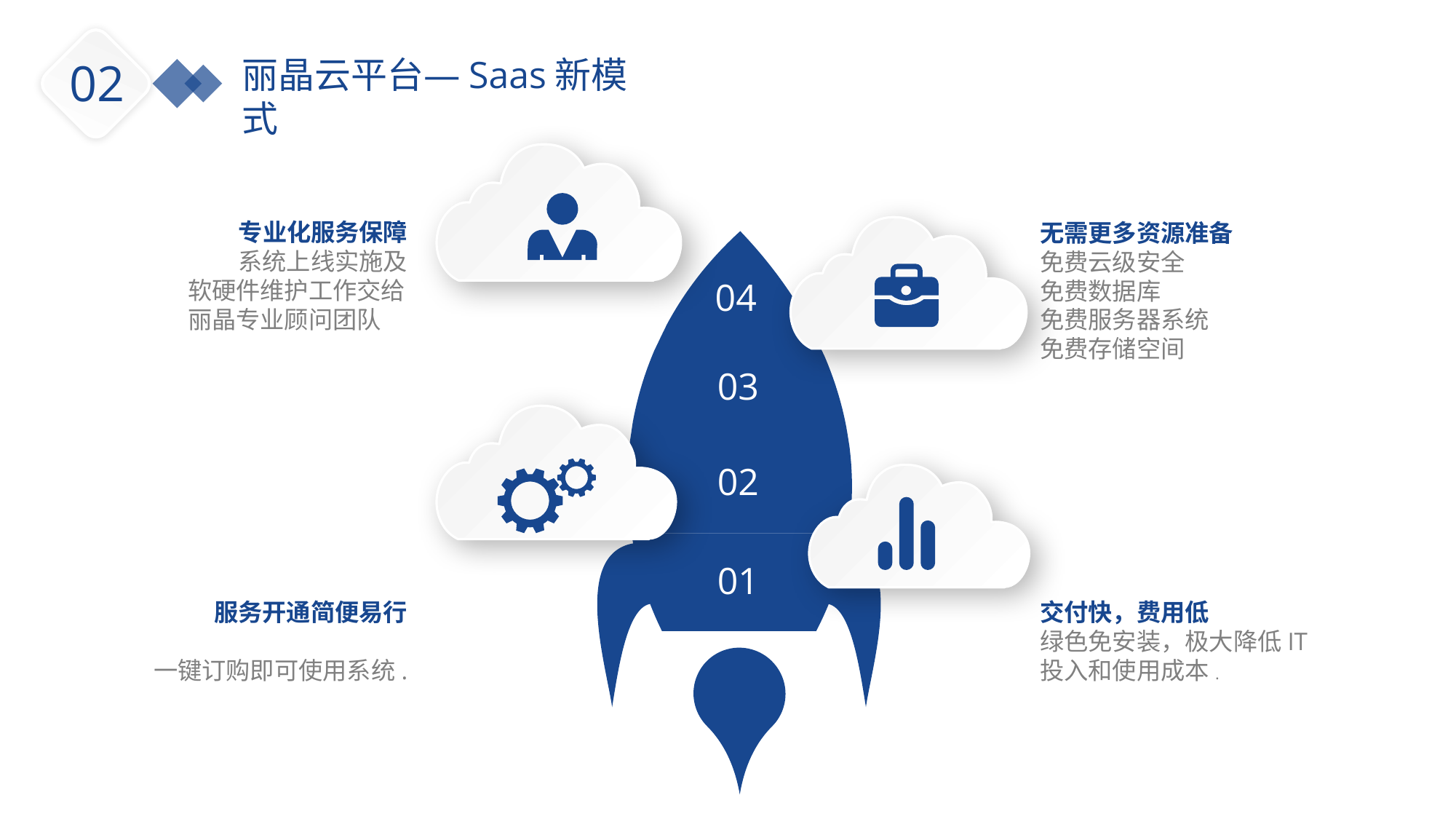

丽晶云平台—Saas新模式
02

专业化服务保障
       系统上线实施及软硬件维护工作交给丽晶专业顾问团队
无需更多资源准备
免费云级安全
免费数据库
免费服务器系统
免费存储空间

04
03

02

01
交付快，费用低
绿色免安装，极大降低IT投入和使用成本.
服务开通简便易行
一键订购即可使用系统.